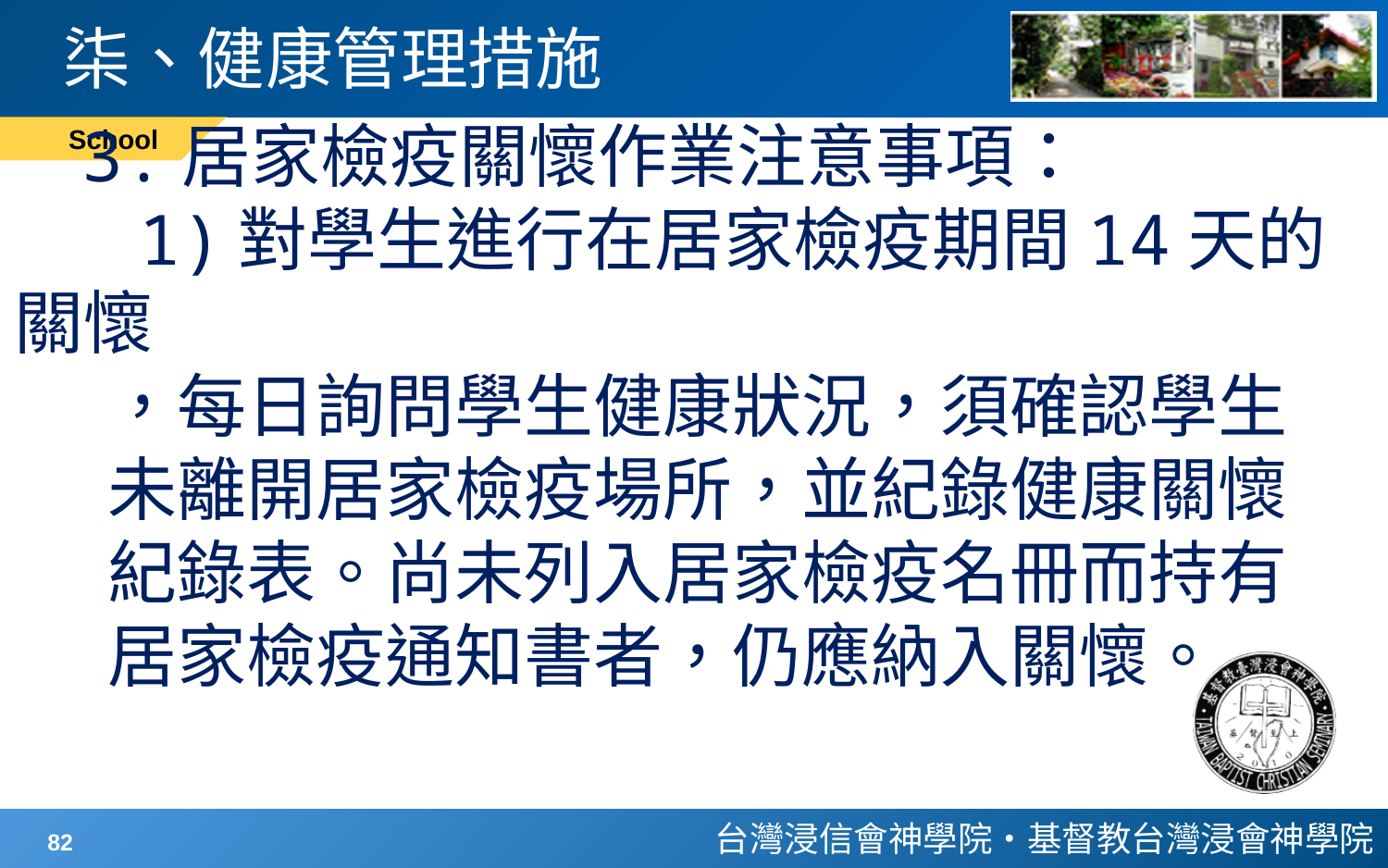

# 柒、健康管理措施
School
3.居家檢疫關懷作業注意事項：
   1)對學生進行在居家檢疫期間14天的關懷
     ，每日詢問學生健康狀況，須確認學生
     未離開居家檢疫場所，並紀錄健康關懷
     紀錄表。尚未列入居家檢疫名冊而持有
     居家檢疫通知書者，仍應納入關懷。